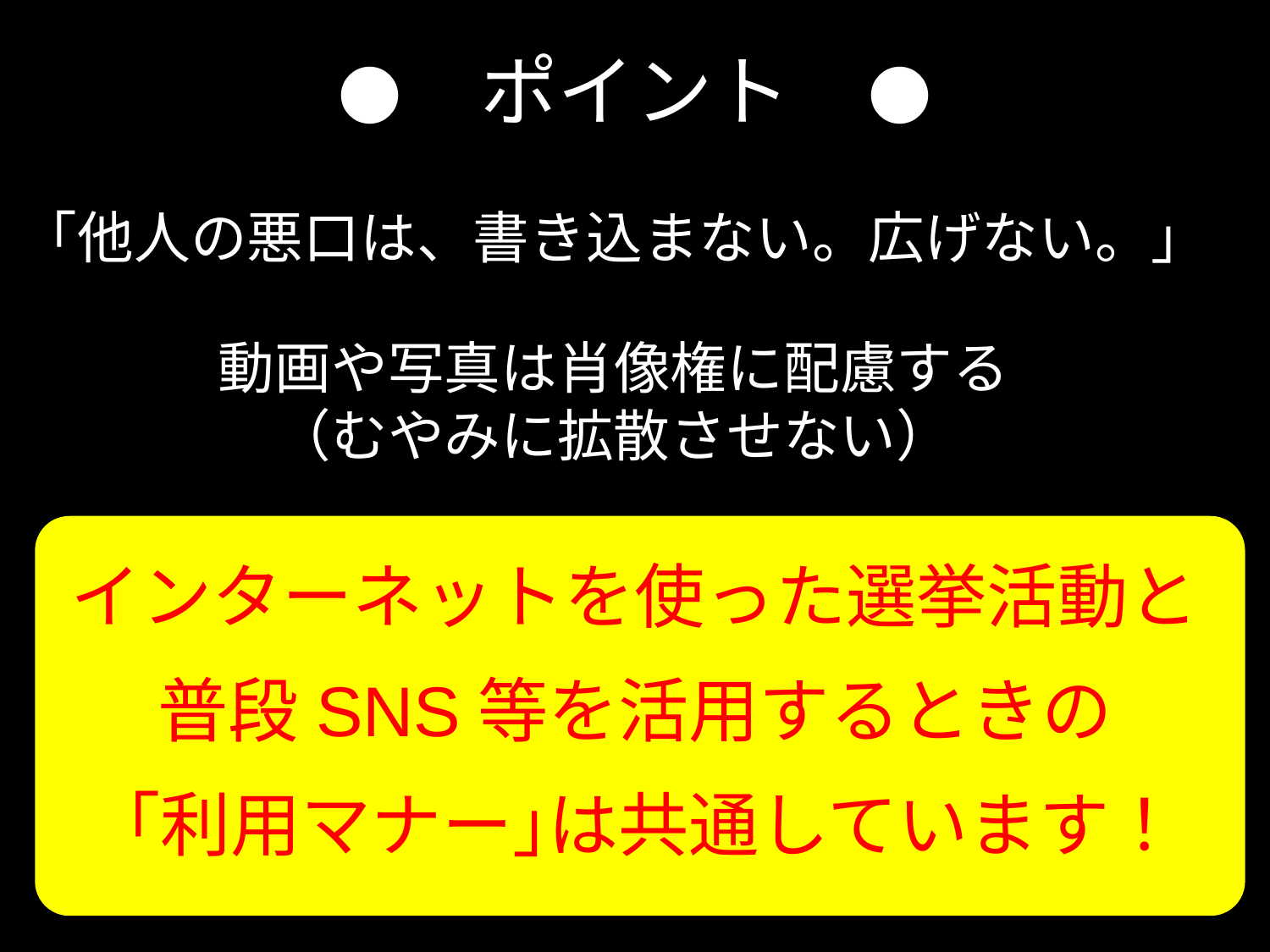

●　ポイント　●
「他人の悪口は、書き込まない。広げない。」
動画や写真は肖像権に配慮する
（むやみに拡散させない）

インターネットを使った選挙活動と

普段SNS等を活用するときの

「利用マナー｣は共通しています！